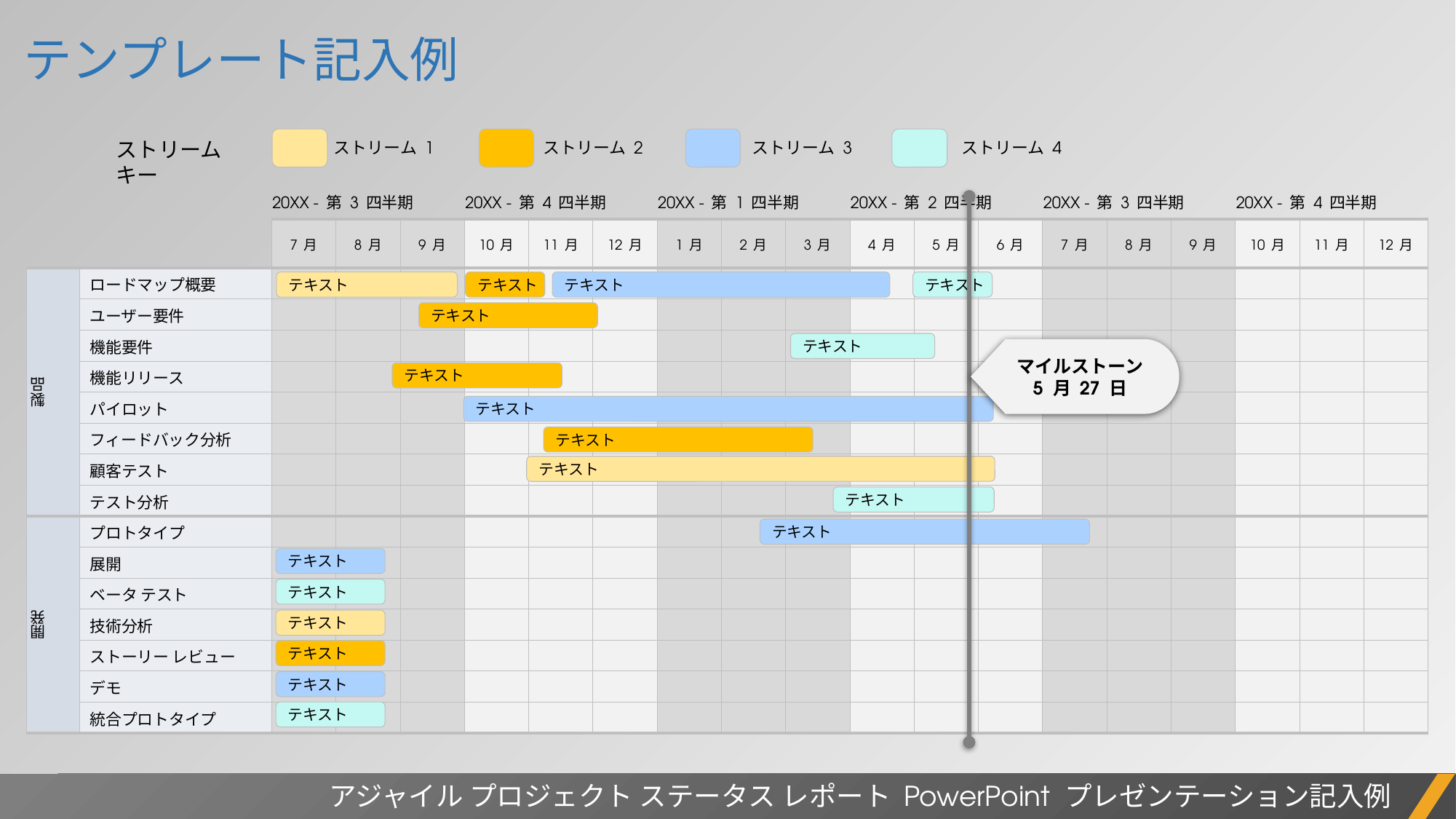

テンプレート記入例

ストリーム 1
ストリーム 2
ストリーム 3
ストリーム 4
ストリーム キー
|  |  | 20XX - 第 3 四半期 |  |  | 20XX - 第 4 四半期 |  |  | 20XX - 第 1 四半期 |  |  | 20XX - 第 2 四半期 |  |  | 20XX - 第 3 四半期 |  |  | 20XX - 第 4 四半期 |  |  |
| --- | --- | --- | --- | --- | --- | --- | --- | --- | --- | --- | --- | --- | --- | --- | --- | --- | --- | --- | --- |
|  |  | 7 月 | 8 月 | 9 月 | 10 月 | 11 月 | 12 月 | 1 月 | 2 月 | 3 月 | 4 月 | 5 月 | 6 月 | 7 月 | 8 月 | 9 月 | 10 月 | 11 月 | 12 月 |
| 製品 | ロードマップ概要 |  |  |  |  |  |  |  |  |  |  |  |  |  |  |  |  |  |  |
|  | ユーザー要件 |  |  |  |  |  |  |  |  |  |  |  |  |  |  |  |  |  |  |
|  | 機能要件 |  |  |  |  |  |  |  |  |  |  |  |  |  |  |  |  |  |  |
|  | 機能リリース |  |  |  |  |  |  |  |  |  |  |  |  |  |  |  |  |  |  |
|  | パイロット |  |  |  |  |  |  |  |  |  |  |  |  |  |  |  |  |  |  |
|  | フィードバック分析 |  |  |  |  |  |  |  |  |  |  |  |  |  |  |  |  |  |  |
|  | 顧客テスト |  |  |  |  |  |  |  |  |  |  |  |  |  |  |  |  |  |  |
|  | テスト分析 |  |  |  |  |  |  |  |  |  |  |  |  |  |  |  |  |  |  |
| 開発 | プロトタイプ |  |  |  |  |  |  |  |  |  |  |  |  |  |  |  |  |  |  |
|  | 展開 |  |  |  |  |  |  |  |  |  |  |  |  |  |  |  |  |  |  |
|  | ベータ テスト |  |  |  |  |  |  |  |  |  |  |  |  |  |  |  |  |  |  |
|  | 技術分析 |  |  |  |  |  |  |  |  |  |  |  |  |  |  |  |  |  |  |
|  | ストーリー レビュー |  |  |  |  |  |  |  |  |  |  |  |  |  |  |  |  |  |  |
|  | デモ |  |  |  |  |  |  |  |  |  |  |  |  |  |  |  |  |  |  |
|  | 統合プロトタイプ |  |  |  |  |  |  |  |  |  |  |  |  |  |  |  |  |  |  |
マイルストーン
5 月 27 日
テキスト
テキスト
テキスト
テキスト
テキスト
テキスト
テキスト
テキスト
テキスト
テキスト
テキスト
テキスト
テキスト
テキスト
テキスト
テキスト
テキスト
テキスト
アジャイル プロジェクト ステータス レポート PowerPoint プレゼンテーション記入例